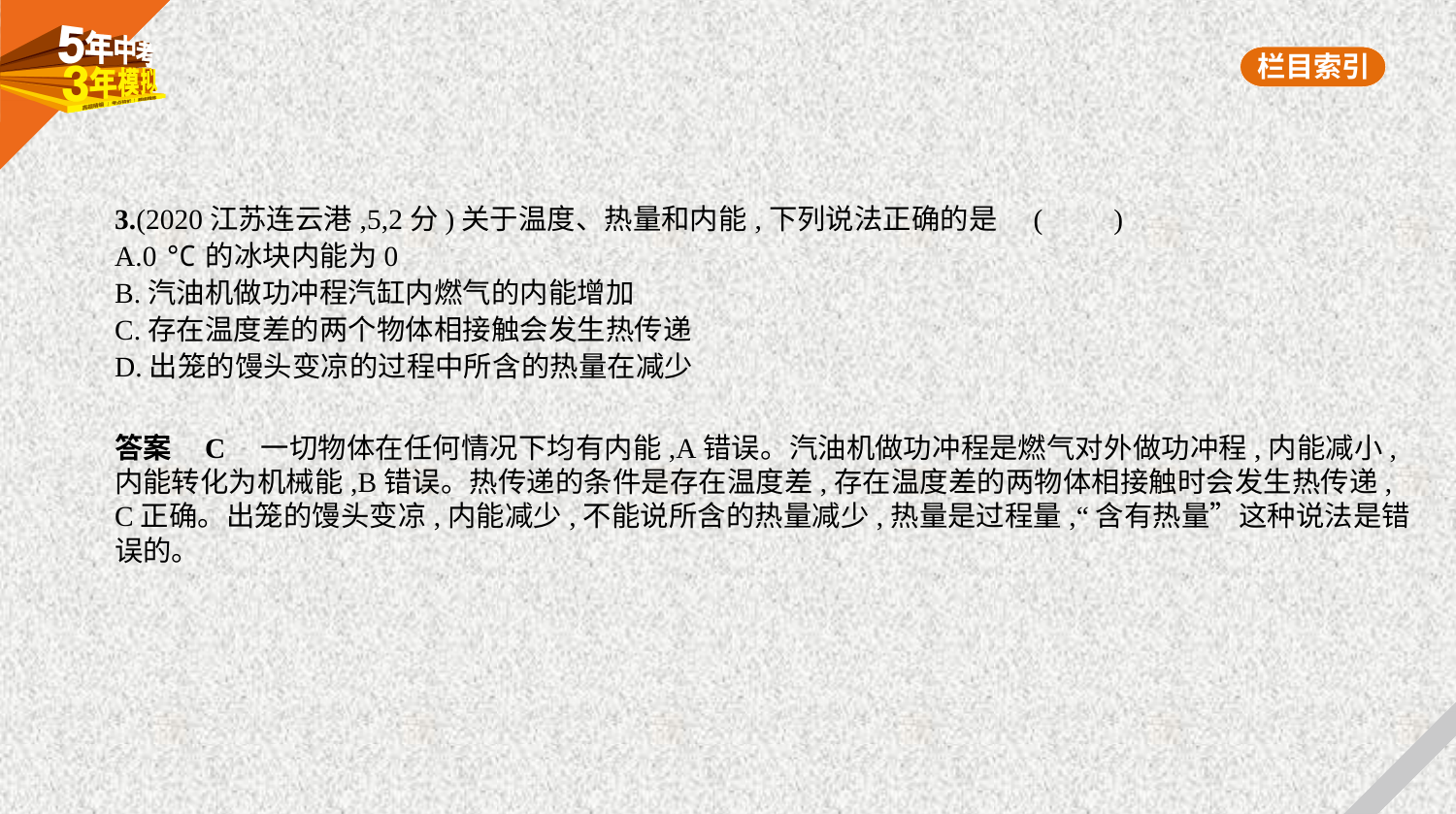

3.(2020江苏连云港,5,2分)关于温度、热量和内能,下列说法正确的是 (　　)
A.0 ℃的冰块内能为0
B.汽油机做功冲程汽缸内燃气的内能增加
C.存在温度差的两个物体相接触会发生热传递
D.出笼的馒头变凉的过程中所含的热量在减少
答案    C　一切物体在任何情况下均有内能,A错误。汽油机做功冲程是燃气对外做功冲程,内能减小,
内能转化为机械能,B错误。热传递的条件是存在温度差,存在温度差的两物体相接触时会发生热传递,
C正确。出笼的馒头变凉,内能减少,不能说所含的热量减少,热量是过程量,“含有热量”这种说法是错
误的。